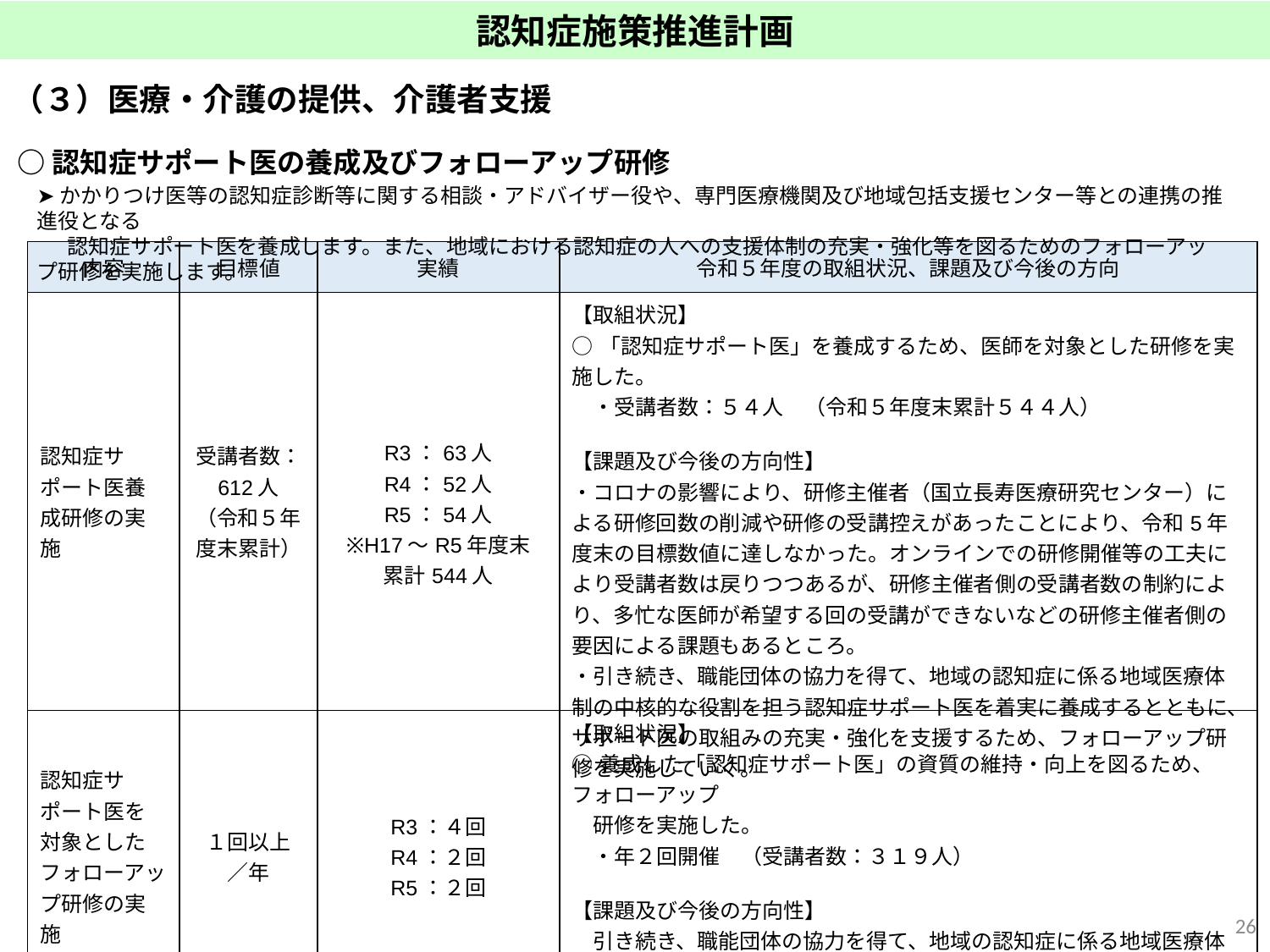

認知症施策推進計画
（３）医療・介護の提供、介護者支援
○認知症サポート医の養成及びフォローアップ研修
➤かかりつけ医等の認知症診断等に関する相談・アドバイザー役や、専門医療機関及び地域包括支援センター等との連携の推進役となる
 　認知症サポート医を養成します。また、地域における認知症の人への支援体制の充実・強化等を図るためのフォローアップ研修を実施します。
| 内容 | 目標値 | 実績 | 令和５年度の取組状況、課題及び今後の方向 |
| --- | --- | --- | --- |
| 認知症サポート医養成研修の実施 | 受講者数： 612人 （令和５年度末累計） | R3：63人 R4：52人 R5：54人 ※H17～R5年度末 累計544人 | 【取組状況】 ○「認知症サポート医」を養成するため、医師を対象とした研修を実施した。 　・受講者数：５４人　（令和５年度末累計５４４人） 【課題及び今後の方向性】 ・コロナの影響により、研修主催者（国立長寿医療研究センター）による研修回数の削減や研修の受講控えがあったことにより、令和5年度末の目標数値に達しなかった。オンラインでの研修開催等の工夫により受講者数は戻りつつあるが、研修主催者側の受講者数の制約により、多忙な医師が希望する回の受講ができないなどの研修主催者側の要因による課題もあるところ。 ・引き続き、職能団体の協力を得て、地域の認知症に係る地域医療体制の中核的な役割を担う認知症サポート医を着実に養成するとともに、サポート医の取組みの充実・強化を支援するため、フォローアップ研修を実施していく。 |
| 認知症サポート医を対象としたフォローアップ研修の実施 | １回以上 ／年 | R3：４回 R4：２回 R5：２回 | 【取組状況】 ○養成した「認知症サポート医」の資質の維持・向上を図るため、フォローアップ 　研修を実施した。 　・年２回開催　（受講者数：３１９人） 【課題及び今後の方向性】 　引き続き、職能団体の協力を得て、地域の認知症に係る地域医療体制の中核的な役割を担う認知症サポート医を着実に養成するとともに、サポート医の取組みの充実・強化を支援するため、フォローアップ研修を実施していく。 |
26